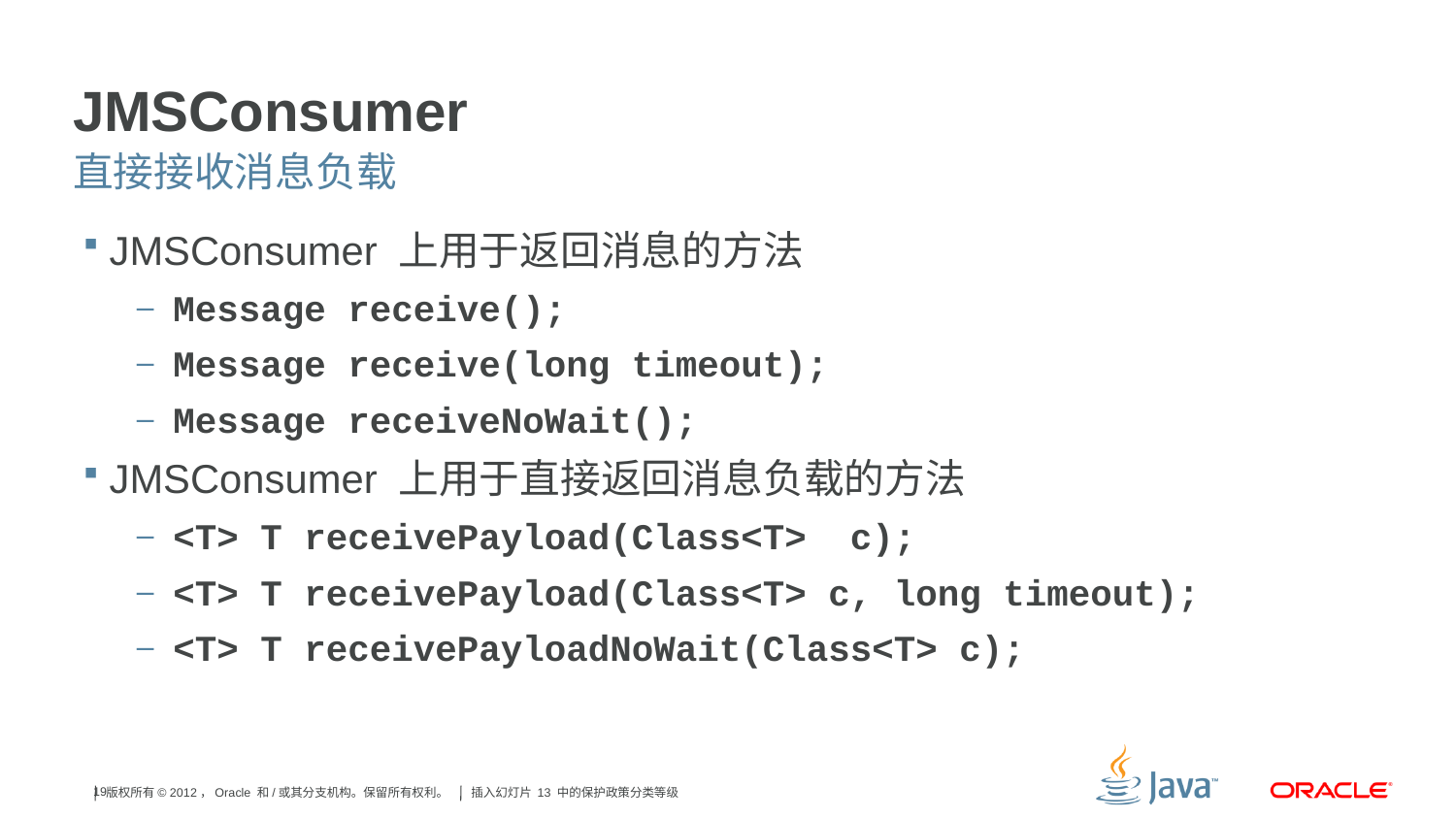

# JMSConsumer
直接接收消息负载
JMSConsumer 上用于返回消息的方法
Message receive();
Message receive(long timeout);
Message receiveNoWait();
JMSConsumer 上用于直接返回消息负载的方法
<T> T receivePayload(Class<T>  c);
<T> T receivePayload(Class<T> c, long timeout);
<T> T receivePayloadNoWait(Class<T> c);